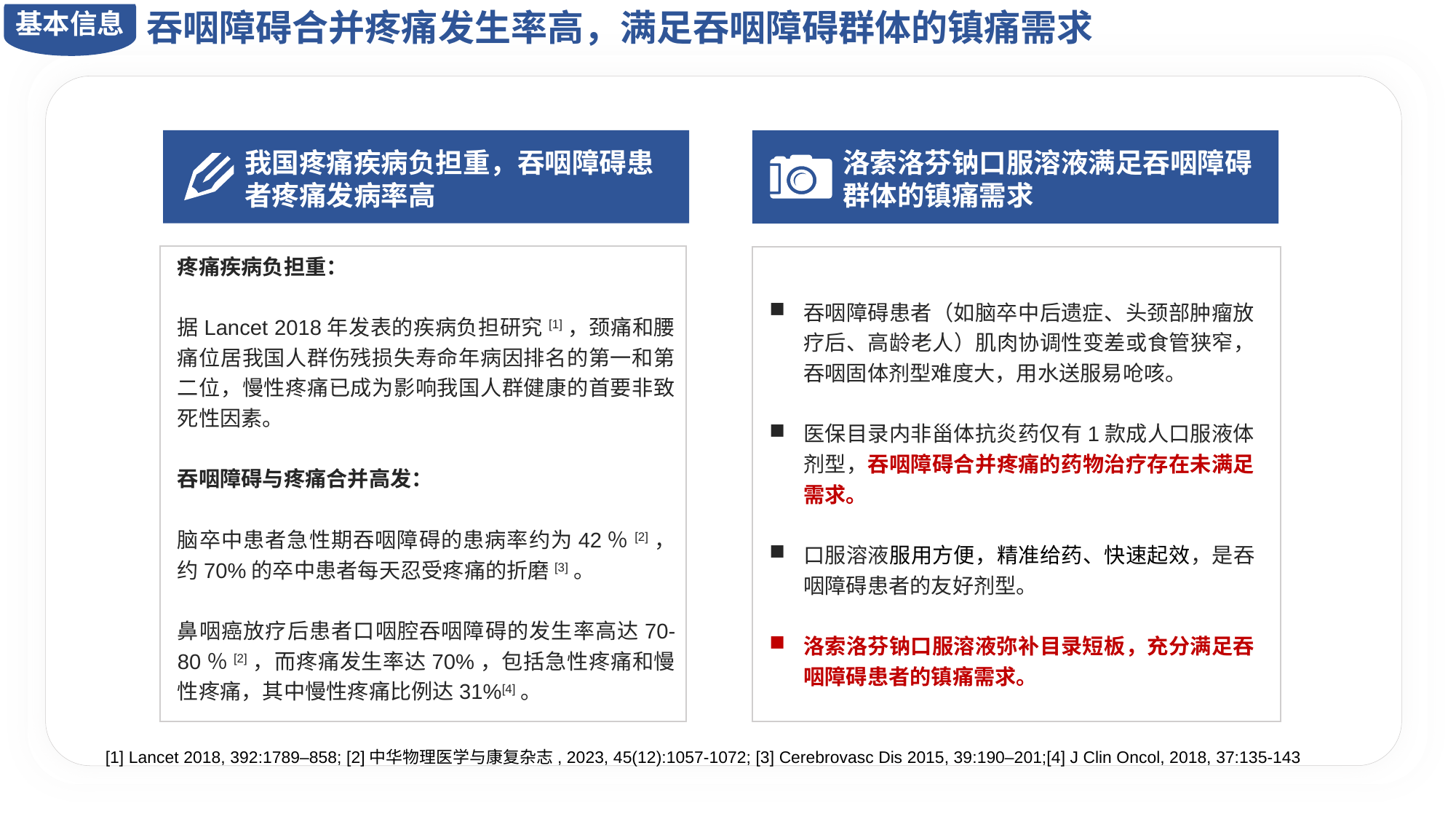

吞咽障碍合并疼痛发生率高，满足吞咽障碍群体的镇痛需求
基本信息

我国疼痛疾病负担重，吞咽障碍患者疼痛发病率高
洛索洛芬钠口服溶液满足吞咽障碍群体的镇痛需求

疼痛疾病负担重：

据Lancet 2018年发表的疾病负担研究[1]，颈痛和腰痛位居我国人群伤残损失寿命年病因排名的第一和第二位，慢性疼痛已成为影响我国人群健康的首要非致死性因素。

吞咽障碍与疼痛合并高发：

脑卒中患者急性期吞咽障碍的患病率约为42％[2]，约70%的卒中患者每天忍受疼痛的折磨[3]。

鼻咽癌放疗后患者口咽腔吞咽障碍的发生率高达70-80％[2]，而疼痛发生率达70%，包括急性疼痛和慢性疼痛，其中慢性疼痛比例达31%[4]。

吞咽障碍患者（如脑卒中后遗症、头颈部肿瘤放疗后、高龄老人）肌肉协调性变差或食管狭窄，吞咽固体剂型难度大，用水送服易呛咳。

医保目录内非甾体抗炎药仅有1款成人口服液体剂型，吞咽障碍合并疼痛的药物治疗存在未满足需求。

口服溶液服用方便，精准给药、快速起效，是吞咽障碍患者的友好剂型。

洛索洛芬钠口服溶液弥补目录短板，充分满足吞咽障碍患者的镇痛需求。

请添加标题

[1] Lancet 2018, 392:1789–858; [2]中华物理医学与康复杂志, 2023, 45(12):1057-1072; [3] Cerebrovasc Dis 2015, 39:190–201;[4] J Clin Oncol, 2018, 37:135-143